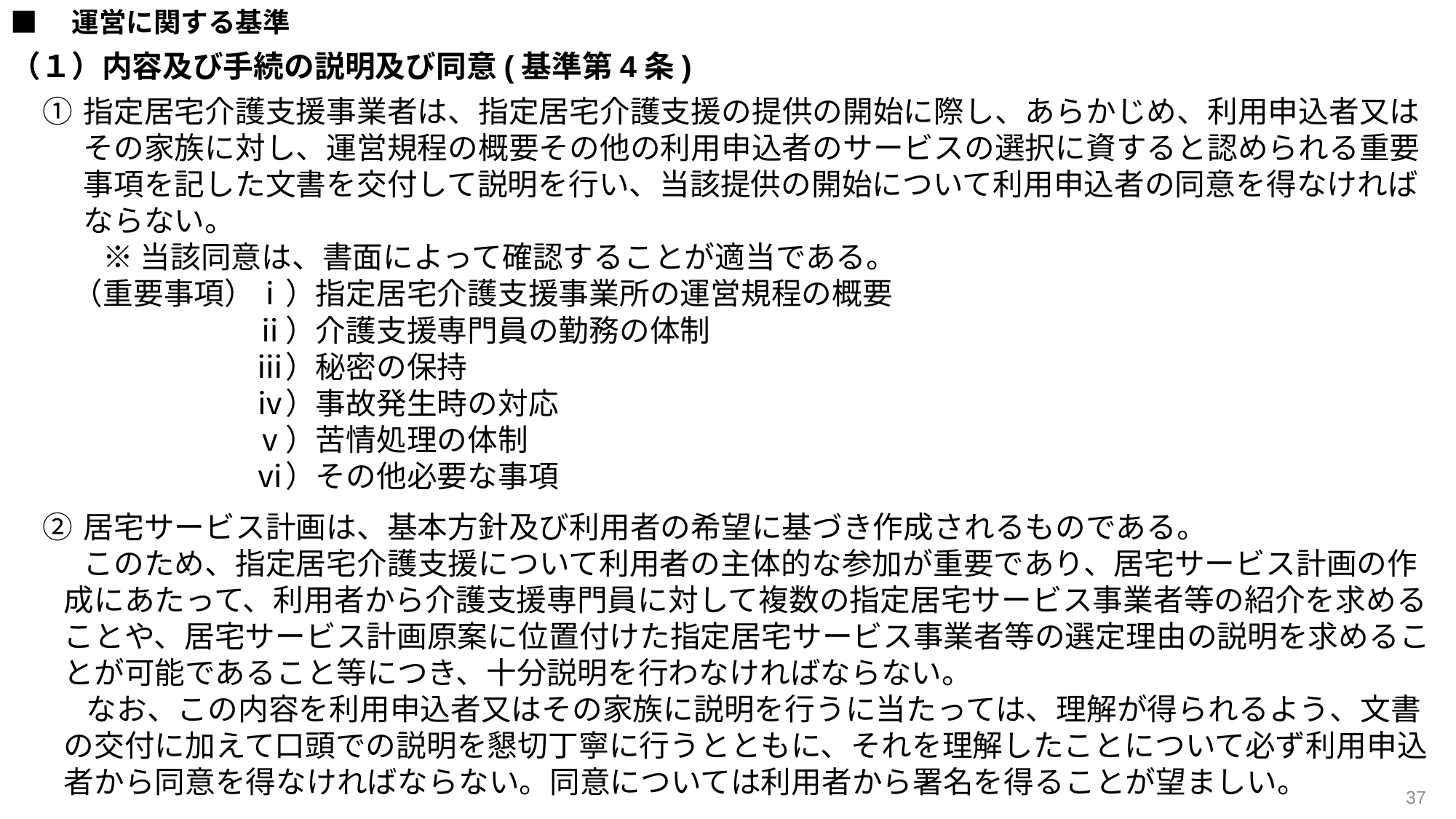

■　運営に関する基準

（１）内容及び手続の説明及び同意(基準第4条)

指定居宅介護支援事業者は、指定居宅介護支援の提供の開始に際し、あらかじめ、利用申込者又はその家族に対し、運営規程の概要その他の利用申込者のサービスの選択に資すると認められる重要事項を記した文書を交付して説明を行い、当該提供の開始について利用申込者の同意を得なければならない。
　　※ 当該同意は、書面によって確認することが適当である。
　（重要事項）ⅰ）指定居宅介護支援事業所の運営規程の概要
　　　　　　　ⅱ）介護支援専門員の勤務の体制
　　　　　　　ⅲ）秘密の保持
　　　　　　　ⅳ）事故発生時の対応
　　　　　　　ⅴ）苦情処理の体制
　　　　　　　ⅵ）その他必要な事項

居宅サービス計画は、基本方針及び利用者の希望に基づき作成されるものである。
　このため、指定居宅介護支援について利用者の主体的な参加が重要であり、居宅サービス計画の作成にあたって、利用者から介護支援専門員に対して複数の指定居宅サービス事業者等の紹介を求めることや、居宅サービス計画原案に位置付けた指定居宅サービス事業者等の選定理由の説明を求めることが可能であること等につき、十分説明を行わなければならない。
なお、この内容を利用申込者又はその家族に説明を行うに当たっては、理解が得られるよう、文書の交付に加えて口頭での説明を懇切丁寧に行うとともに、それを理解したことについて必ず利用申込者から同意を得なければならない。同意については利用者から署名を得ることが望ましい。

37